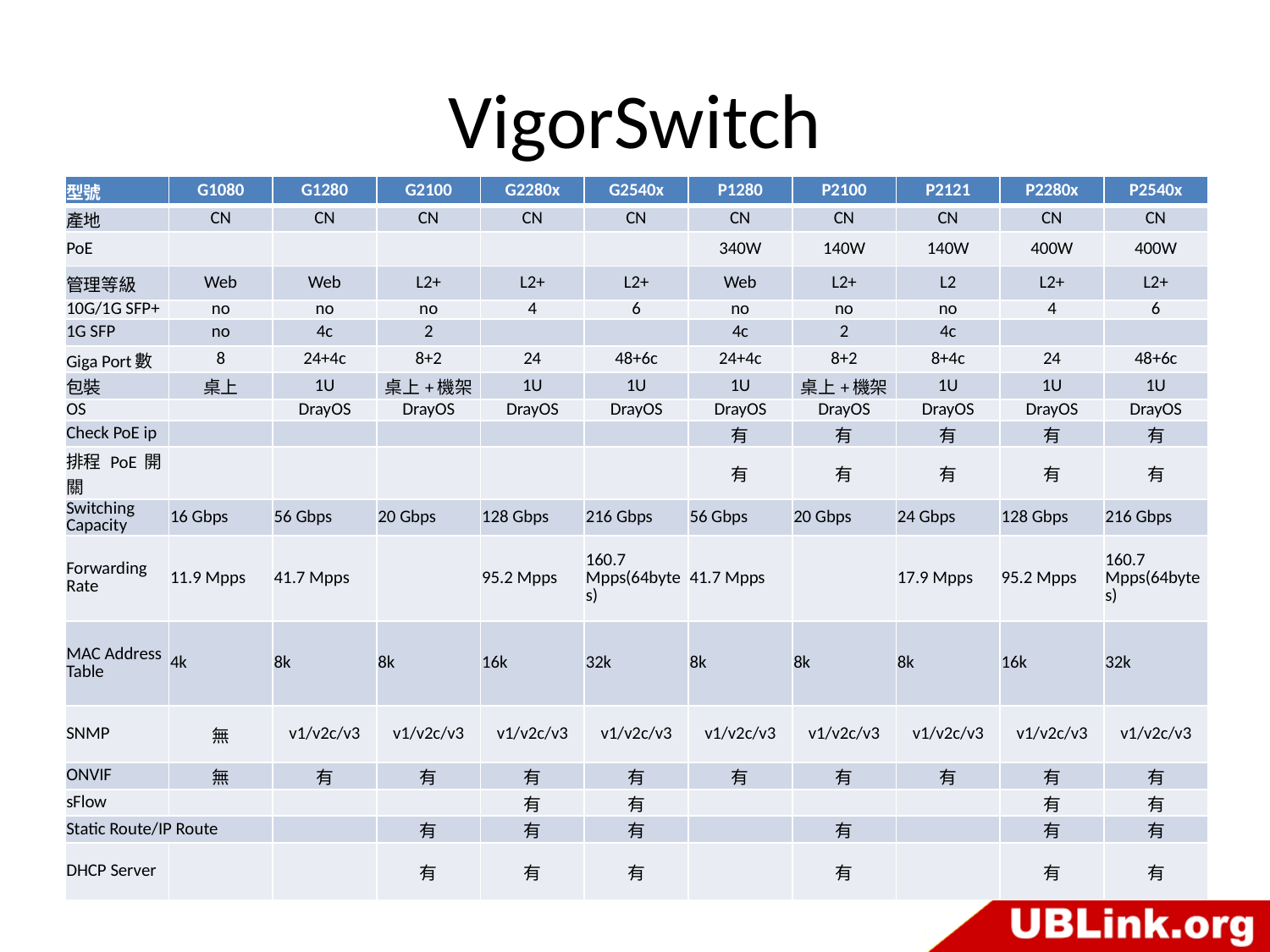

# VigorSwitch
| 型號 | G1080 | G1280 | G2100 | G2280x | G2540x | P1280 | P2100 | P2121 | P2280x | P2540x |
| --- | --- | --- | --- | --- | --- | --- | --- | --- | --- | --- |
| 產地 | CN | CN | CN | CN | CN | CN | CN | CN | CN | CN |
| PoE |  |  |  |  |  | 340W | 140W | 140W | 400W | 400W |
| 管理等級 | Web | Web | L2+ | L2+ | L2+ | Web | L2+ | L2 | L2+ | L2+ |
| 10G/1G SFP+ | no | no | no | 4 | 6 | no | no | no | 4 | 6 |
| 1G SFP | no | 4c | 2 |  |  | 4c | 2 | 4c |  |  |
| Giga Port數 | 8 | 24+4c | 8+2 | 24 | 48+6c | 24+4c | 8+2 | 8+4c | 24 | 48+6c |
| 包裝 | 桌上 | 1U | 桌上+機架 | 1U | 1U | 1U | 桌上+機架 | 1U | 1U | 1U |
| OS |  | DrayOS | DrayOS | DrayOS | DrayOS | DrayOS | DrayOS | DrayOS | DrayOS | DrayOS |
| Check PoE ip |  |  |  |  |  | 有 | 有 | 有 | 有 | 有 |
| 排程 PoE 開關 |  |  |  |  |  | 有 | 有 | 有 | 有 | 有 |
| Switching Capacity | 16 Gbps | 56 Gbps | 20 Gbps | 128 Gbps | 216 Gbps | 56 Gbps | 20 Gbps | 24 Gbps | 128 Gbps | 216 Gbps |
| Forwarding Rate | 11.9 Mpps | 41.7 Mpps |  | 95.2 Mpps | 160.7 Mpps(64bytes) | 41.7 Mpps |  | 17.9 Mpps | 95.2 Mpps | 160.7 Mpps(64bytes) |
| MAC Address Table | 4k | 8k | 8k | 16k | 32k | 8k | 8k | 8k | 16k | 32k |
| SNMP | 無 | v1/v2c/v3 | v1/v2c/v3 | v1/v2c/v3 | v1/v2c/v3 | v1/v2c/v3 | v1/v2c/v3 | v1/v2c/v3 | v1/v2c/v3 | v1/v2c/v3 |
| ONVIF | 無 | 有 | 有 | 有 | 有 | 有 | 有 | 有 | 有 | 有 |
| sFlow |  |  |  | 有 | 有 |  |  |  | 有 | 有 |
| Static Route/IP Route |  |  | 有 | 有 | 有 |  | 有 |  | 有 | 有 |
| DHCP Server |  |  | 有 | 有 | 有 |  | 有 |  | 有 | 有 |